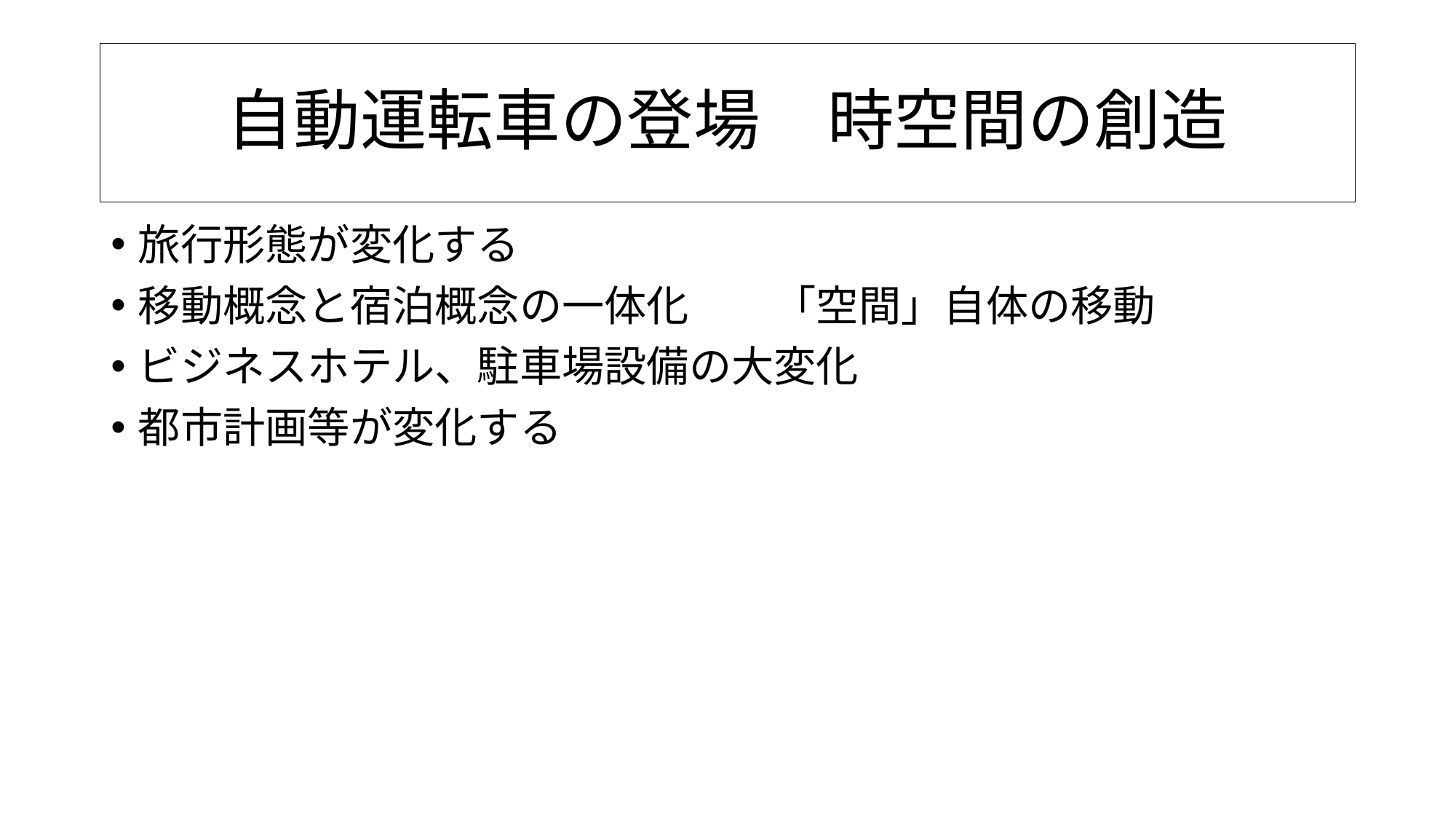

# 自動運転車の登場　時空間の創造
旅行形態が変化する
移動概念と宿泊概念の一体化　　「空間」自体の移動
ビジネスホテル、駐車場設備の大変化
都市計画等が変化する